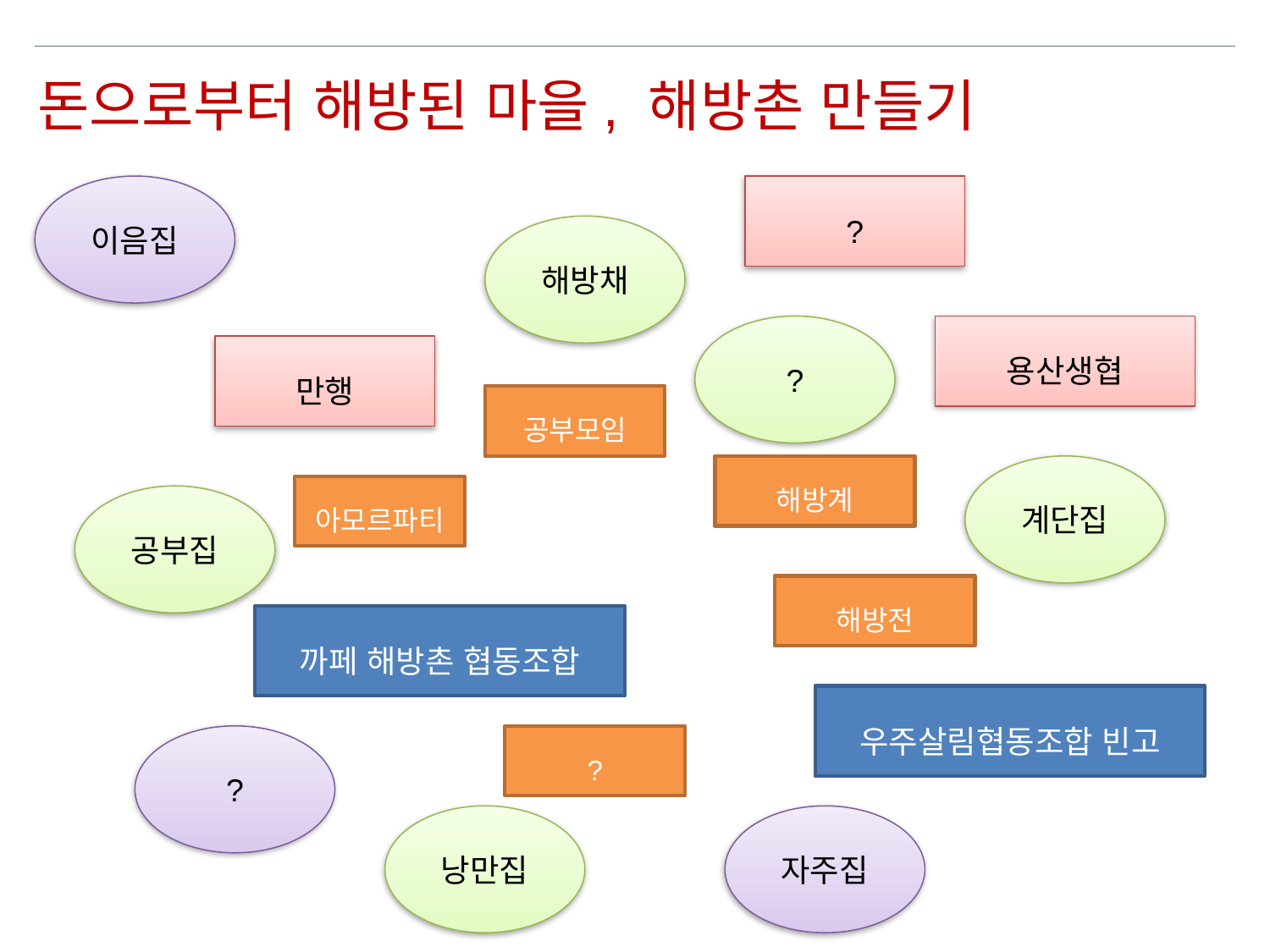

돈으로부터 해방된 마을, 해방촌 만들기
이음집
?
해방채
?
용산생협
만행
공부모임
해방계
계단집
아모르파티
공부집
해방전
까페 해방촌 협동조합
우주살림협동조합 빈고
?
?
낭만집
자주집